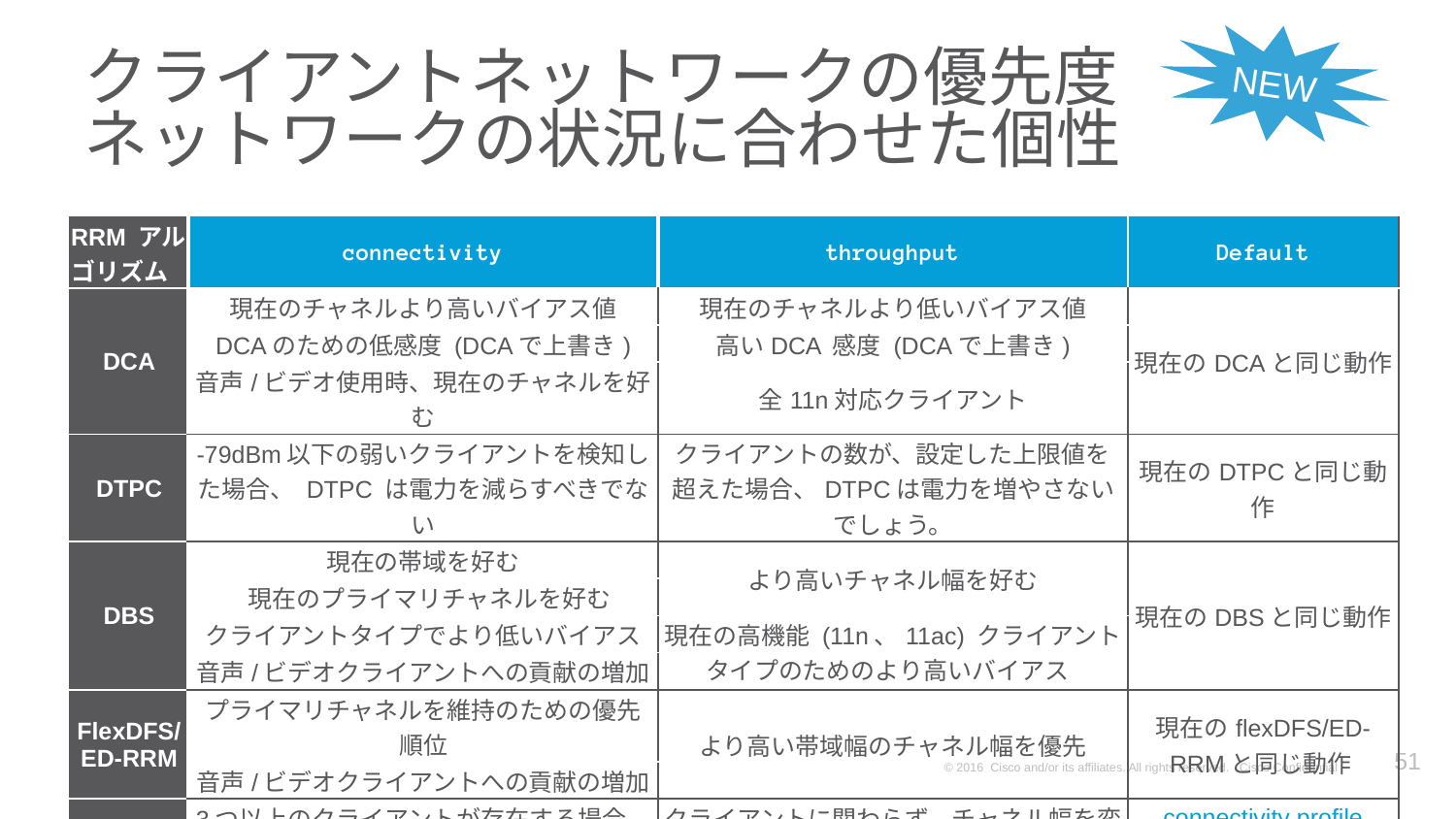

NEW
# クライアントネットワークの優先度 ネットワークの状況に合わせた個性
| RRM アルゴリズム | connectivity | throughput | Default |
| --- | --- | --- | --- |
| DCA | 現在のチャネルより高いバイアス値 | 現在のチャネルより低いバイアス値 | 現在のDCAと同じ動作 |
|  | DCAのための低感度 (DCAで上書き) | 高いDCA 感度 (DCAで上書き) |  |
|  | 音声/ビデオ使用時、現在のチャネルを好む | 全11n対応クライアント |  |
| DTPC | -79dBm以下の弱いクライアントを検知した場合、 DTPC は電力を減らすべきでない | クライアントの数が、設定した上限値を超えた場合、DTPCは電力を増やさないでしょう。 | 現在のDTPCと同じ動作 |
| DBS | 現在の帯域を好む | より高いチャネル幅を好む | 現在のDBSと同じ動作 |
|  | 現在のプライマリチャネルを好む |  |  |
|  | クライアントタイプでより低いバイアス | 現在の高機能 (11n、11ac) クライアントタイプのためのより高いバイアス |  |
|  | 音声/ビデオクライアントへの貢献の増加 |  |  |
| FlexDFS/ED-RRM | プライマリチャネルを維持のための優先順位 | より高い帯域幅のチャネル幅を優先 | 現在のflexDFS/ED-RRMと同じ動作 |
|  | 音声/ビデオクライアントへの貢献の増加 |  |  |
| FRA | 3つ以上のクライアントが存在する場合、チャネル幅/ロールの変更はない | クライアントに関わらず、チャネル幅を変更 | connectivity profile を使用 |